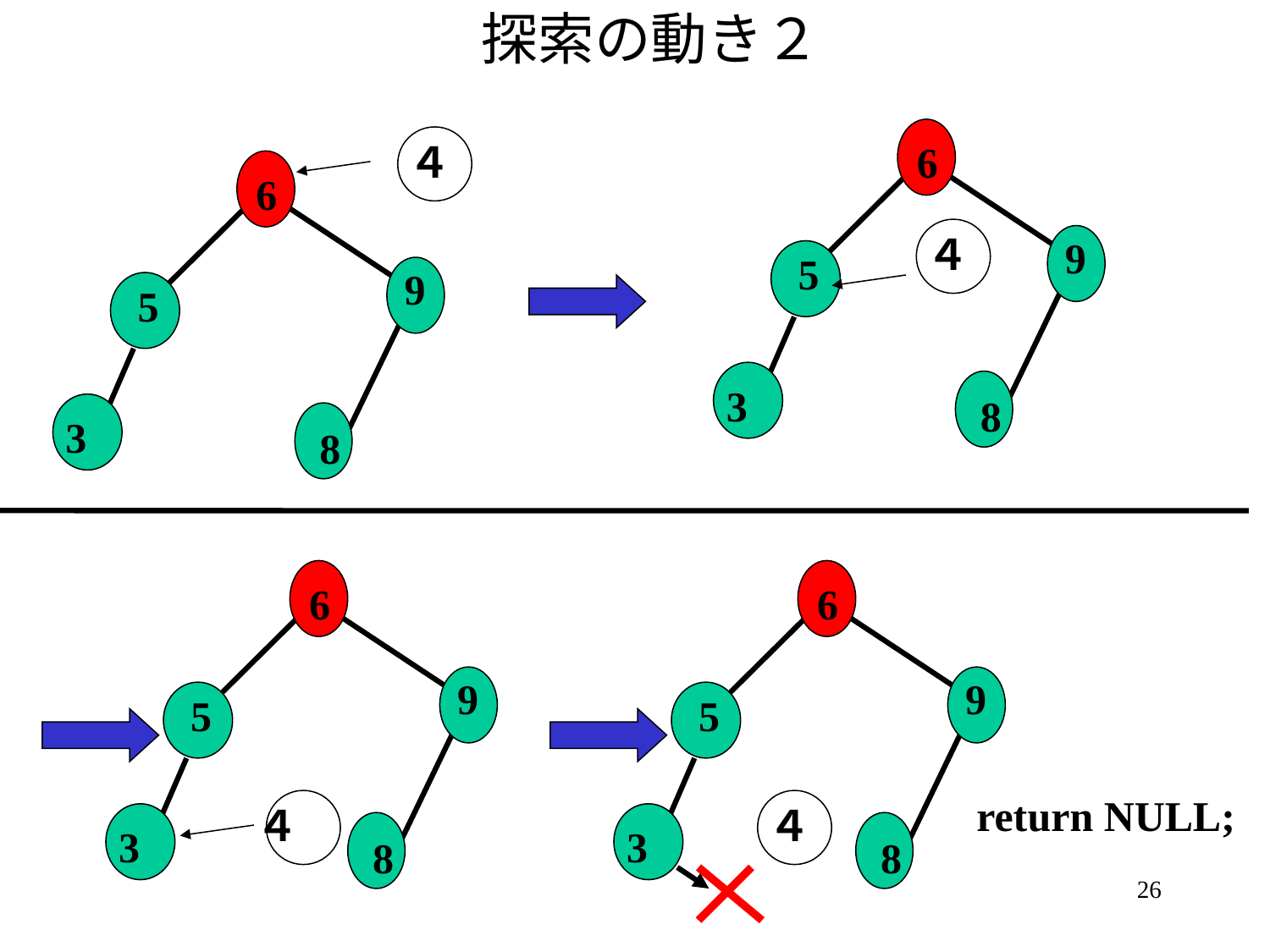

# 探索の動き２

４
6

6

４
9
5
9
5

3
8
3
8

6
6
9
9
5
5

return NULL;

４
４
3
3

8
8

26